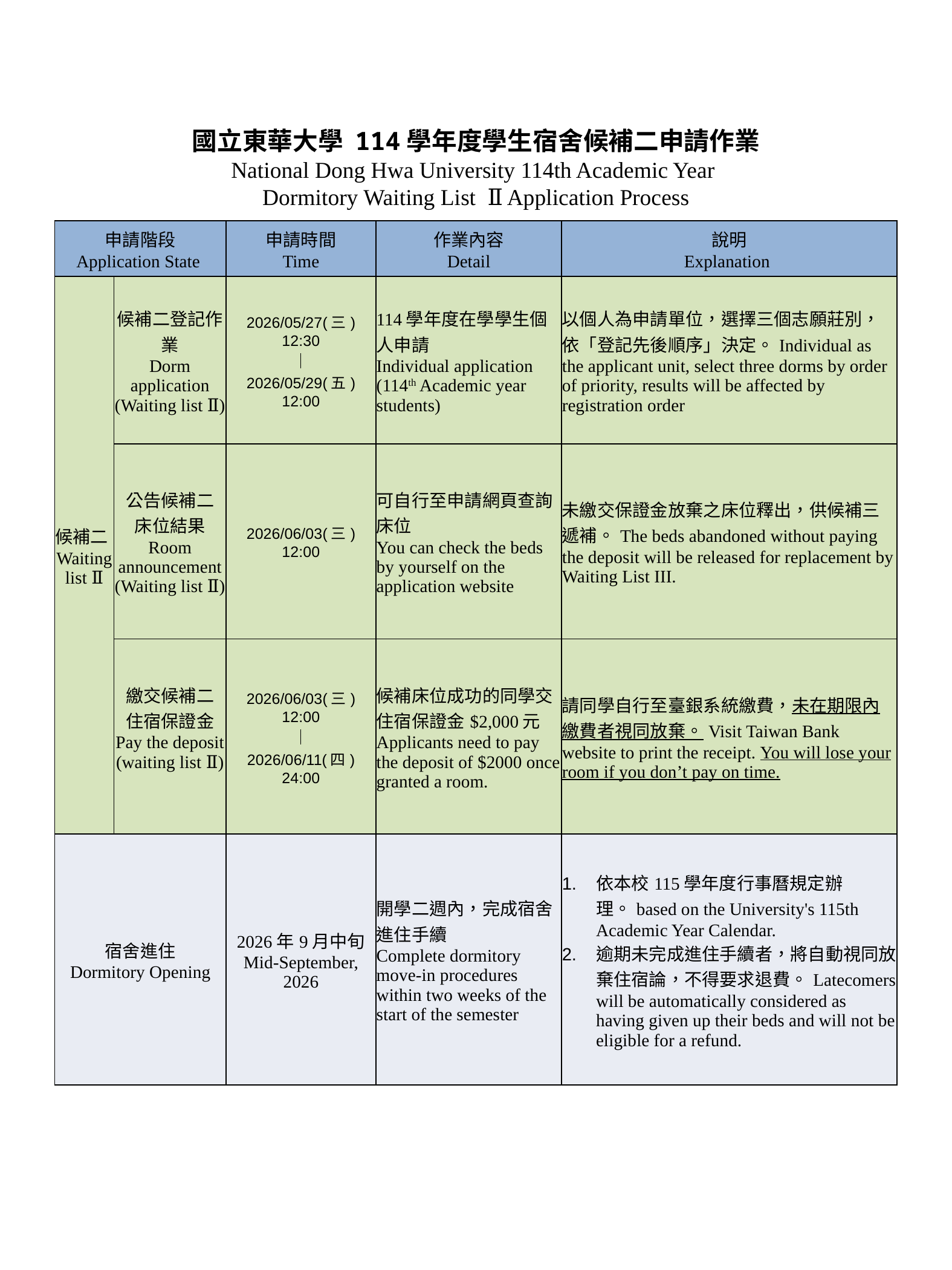

國立東華大學 114學年度學生宿舍候補二申請作業
National Dong Hwa University 114th Academic Year
Dormitory Waiting List  Ⅱ Application Process
| 申請階段 Application State |  | 申請時間 Time | 作業內容 Detail | 說明 Explanation |
| --- | --- | --- | --- | --- |
| 候補二Waiting list Ⅱ | 候補二登記作業 Dorm application (Waiting list Ⅱ) | 2026/05/27(三) 12:30 ｜ 2026/05/29(五) 12:00 | 114學年度在學學生個人申請 Individual application (114th Academic year students) | 以個人為申請單位，選擇三個志願莊別，依「登記先後順序」決定。Individual as the applicant unit, select three dorms by order of priority, results will be affected by registration order |
|  | 公告候補二 床位結果 Room announcement (Waiting list Ⅱ) | 2026/06/03(三) 12:00 | 可自行至申請網頁查詢床位 You can check the beds by yourself on the application website | 未繳交保證金放棄之床位釋出，供候補三遞補。The beds abandoned without paying the deposit will be released for replacement by Waiting List III. |
|  | 繳交候補二 住宿保證金 Pay the deposit (waiting list Ⅱ) | 2026/06/03(三) 12:00 ｜ 2026/06/11(四) 24:00 | 候補床位成功的同學交住宿保證金$2,000元 Applicants need to pay the deposit of $2000 once granted a room. | 請同學自行至臺銀系統繳費，未在期限內繳費者視同放棄。Visit Taiwan Bank website to print the receipt. You will lose your room if you don’t pay on time. |
| 宿舍進住 Dormitory Opening |  | 2026年9月中旬 Mid-September, 2026 | 開學二週內，完成宿舍進住手續 Complete dormitory move-in procedures within two weeks of the start of the semester | 依本校115學年度行事曆規定辦理。based on the University's 115th Academic Year Calendar. 逾期未完成進住手續者，將自動視同放棄住宿論，不得要求退費。Latecomers will be automatically considered as having given up their beds and will not be eligible for a refund. |